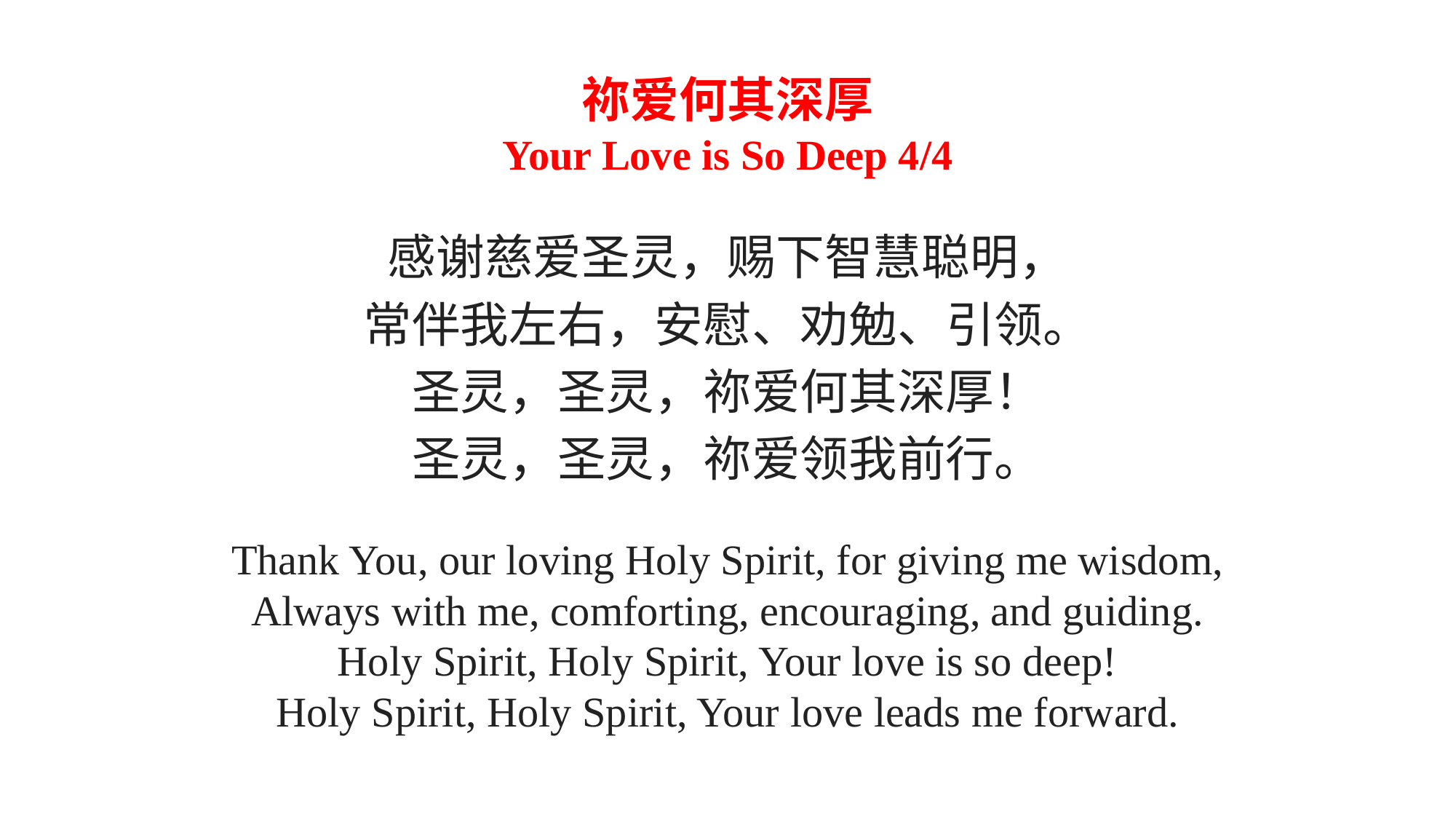

祢爱何其深厚
Your Love is So Deep 4/4
感谢慈爱圣灵，赐下智慧聪明，
常伴我左右，安慰、劝勉、引领。
圣灵，圣灵，祢爱何其深厚！
圣灵，圣灵，祢爱领我前行。

Thank You, our loving Holy Spirit, for giving me wisdom,
Always with me, comforting, encouraging, and guiding.
Holy Spirit, Holy Spirit, Your love is so deep!
Holy Spirit, Holy Spirit, Your love leads me forward.